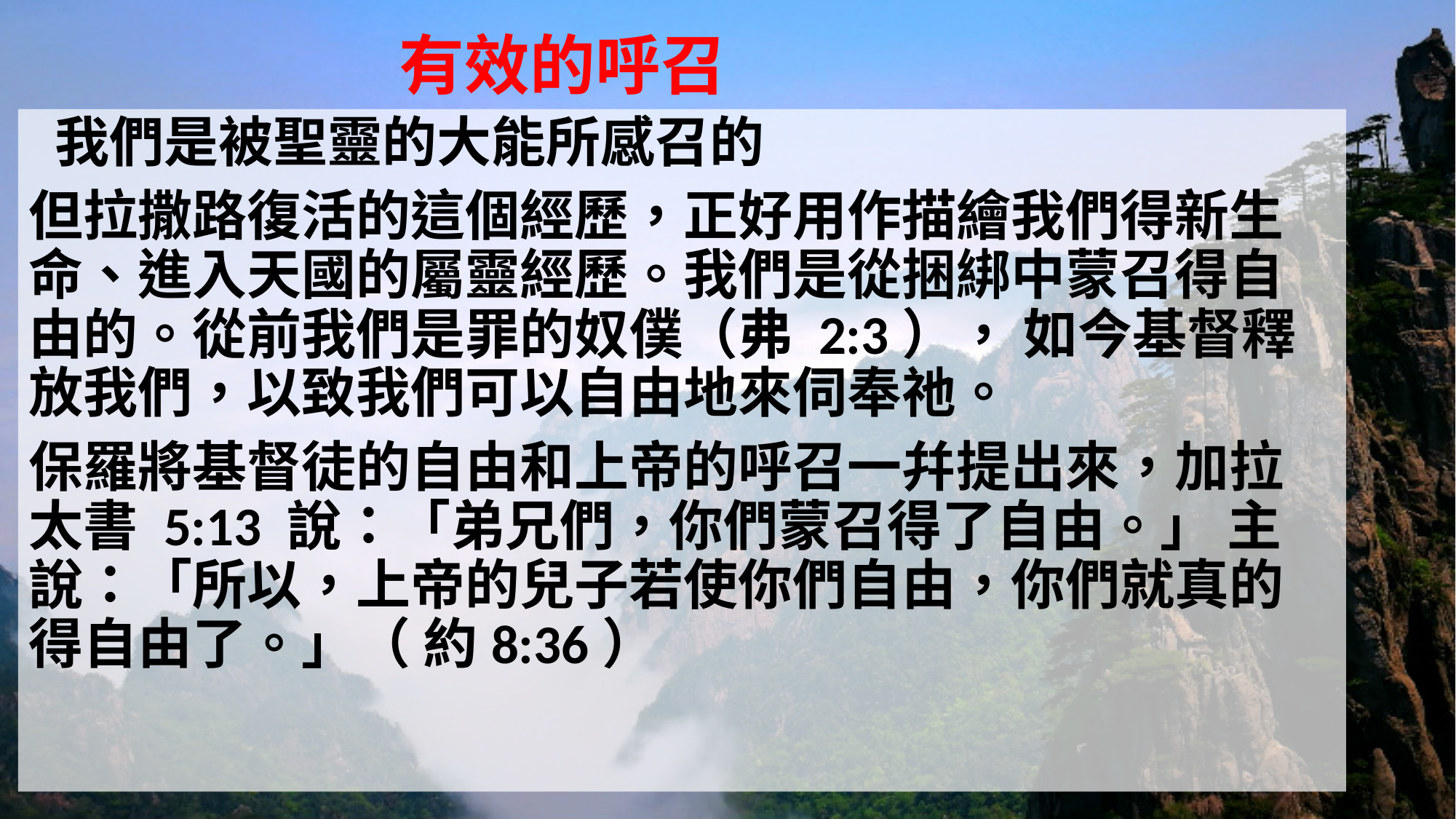

# 有效的呼召
 我們是被聖靈的大能所感召的
但拉撒路復活的這個經歷，正好用作描繪我們得新生命、進入天國的屬靈經歷。我們是從捆綁中蒙召得自由的。從前我們是罪的奴僕（弗 2:3）， 如今基督釋放我們，以致我們可以自由地來伺奉祂。
保羅將基督徒的自由和上帝的呼召一幷提出來，加拉太書 5:13 說：「弟兄們，你們蒙召得了自由。」 主說：「所以，上帝的兒子若使你們自由，你們就真的得自由了。」（ 約8:36）